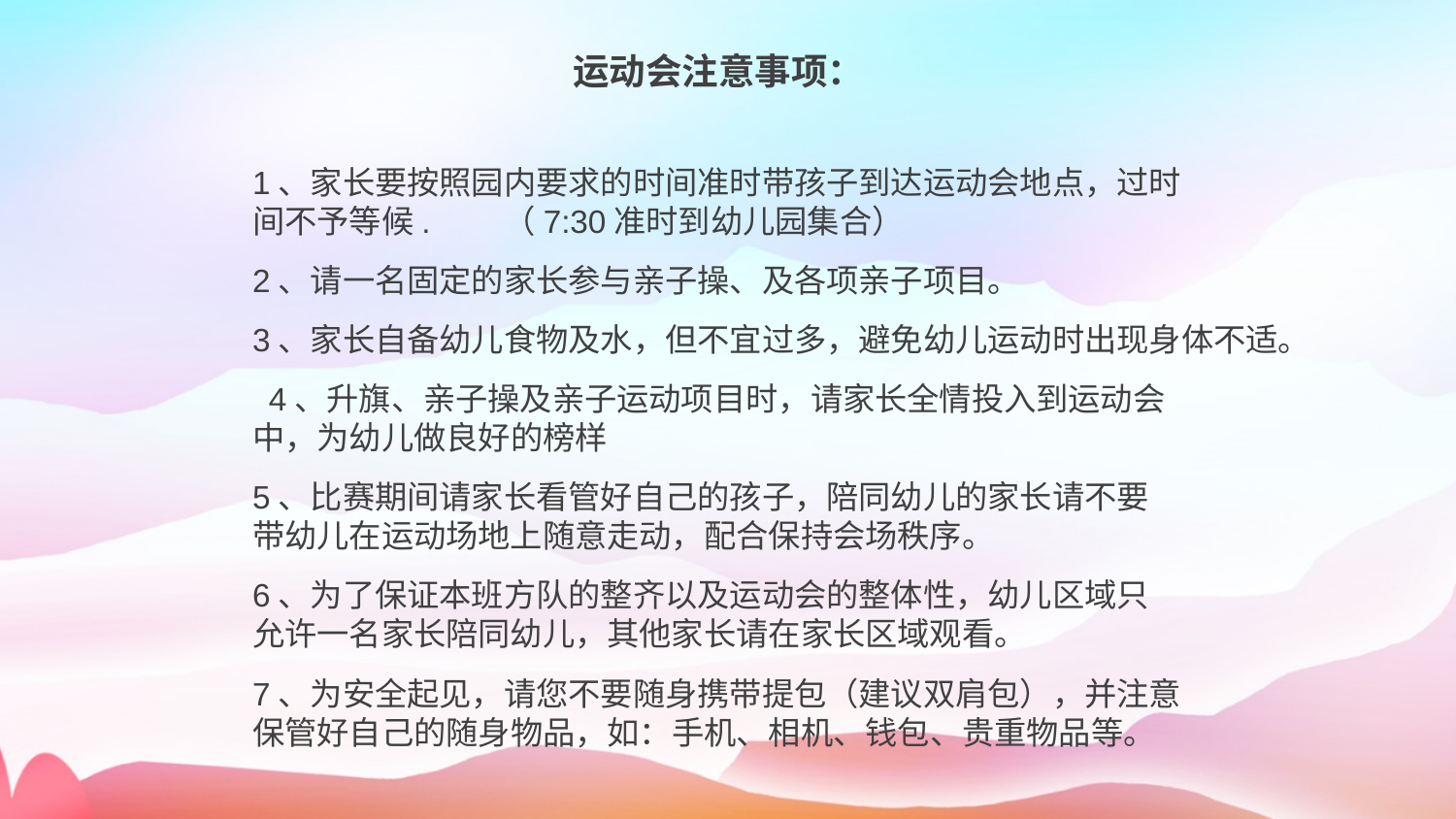

运动会注意事项：
1、家长要按照园内要求的时间准时带孩子到达运动会地点，过时间不予等候.    （7:30准时到幼儿园集合）
2、请一名固定的家长参与亲子操、及各项亲子项目。
3、家长自备幼儿食物及水，但不宜过多，避免幼儿运动时出现身体不适。
 4、升旗、亲子操及亲子运动项目时，请家长全情投入到运动会中，为幼儿做良好的榜样
5、比赛期间请家长看管好自己的孩子，陪同幼儿的家长请不要带幼儿在运动场地上随意走动，配合保持会场秩序。
6、为了保证本班方队的整齐以及运动会的整体性，幼儿区域只允许一名家长陪同幼儿，其他家长请在家长区域观看。
7、为安全起见，请您不要随身携带提包（建议双肩包），并注意保管好自己的随身物品，如：手机、相机、钱包、贵重物品等。